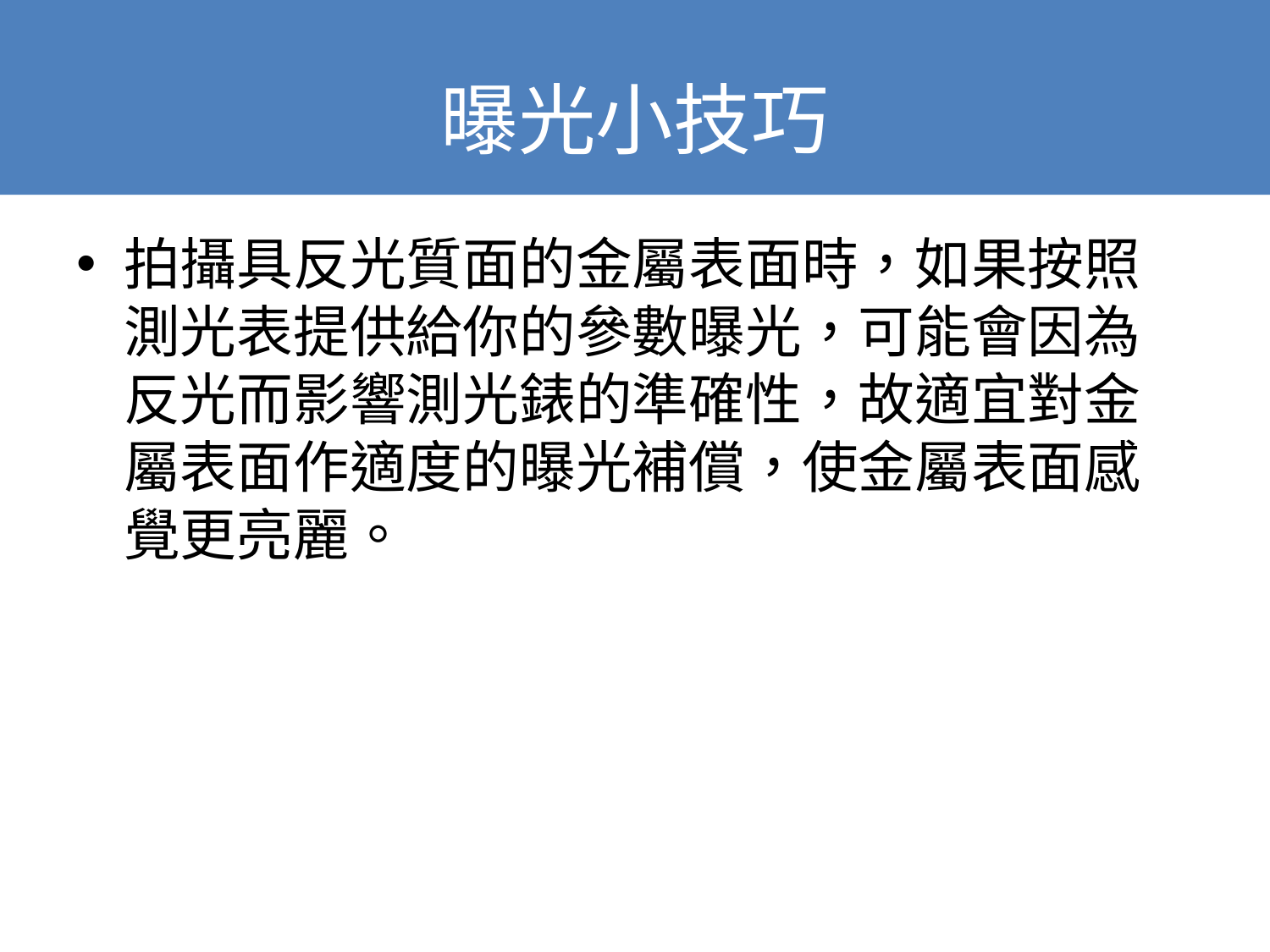

# 曝光小技巧
拍攝具反光質面的金屬表面時，如果按照測光表提供給你的參數曝光，可能會因為反光而影響測光錶的準確性，故適宜對金屬表面作適度的曝光補償，使金屬表面感覺更亮麗。